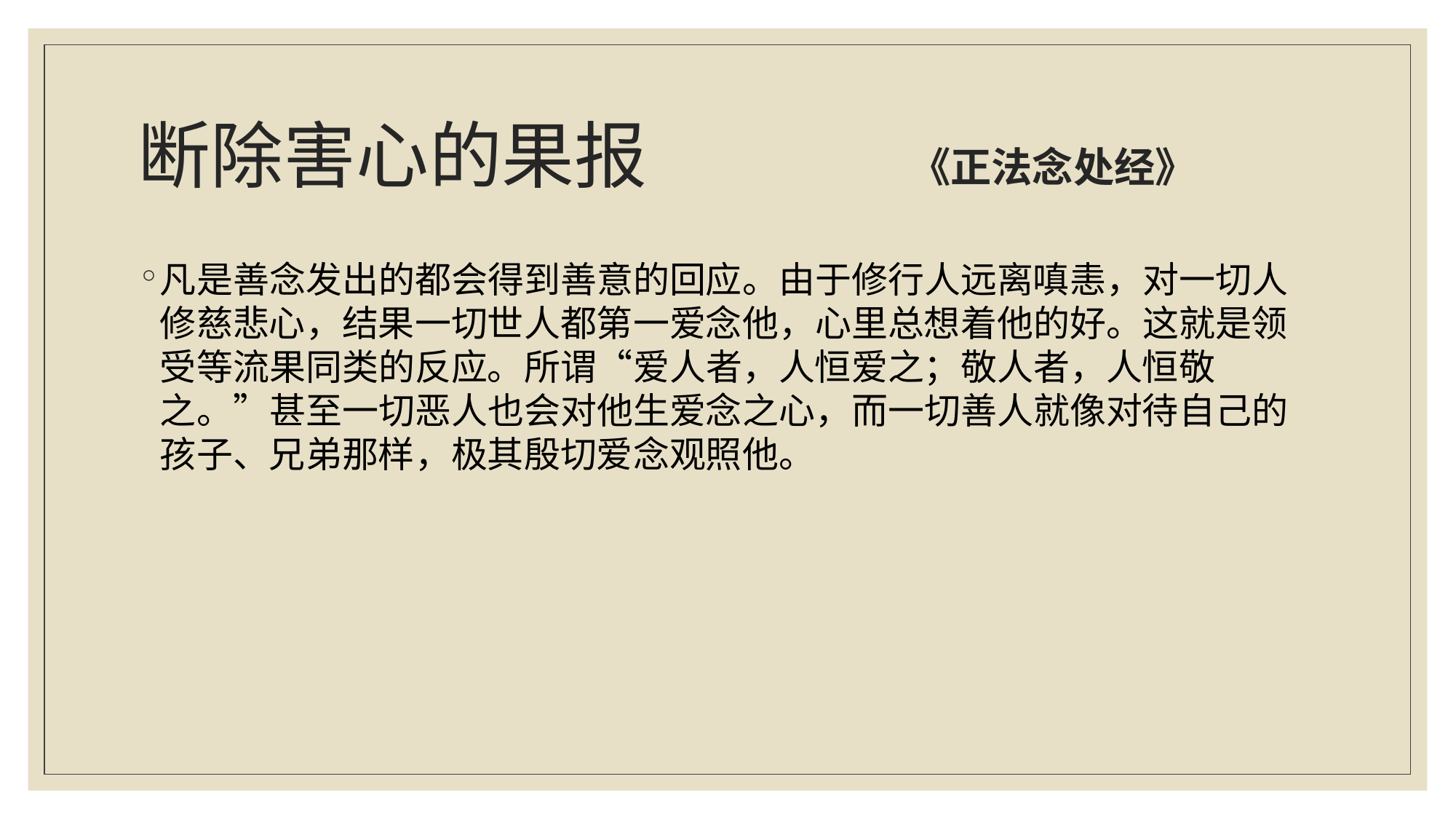

# 断除害心的果报                《正法念处经》
凡是善念发出的都会得到善意的回应。由于修行人远离嗔恚，对一切人修慈悲心，结果一切世人都第一爱念他，心里总想着他的好。这就是领受等流果同类的反应。所谓“爱人者，人恒爱之；敬人者，人恒敬之。”甚至一切恶人也会对他生爱念之心，而一切善人就像对待自己的孩子、兄弟那样，极其殷切爱念观照他。